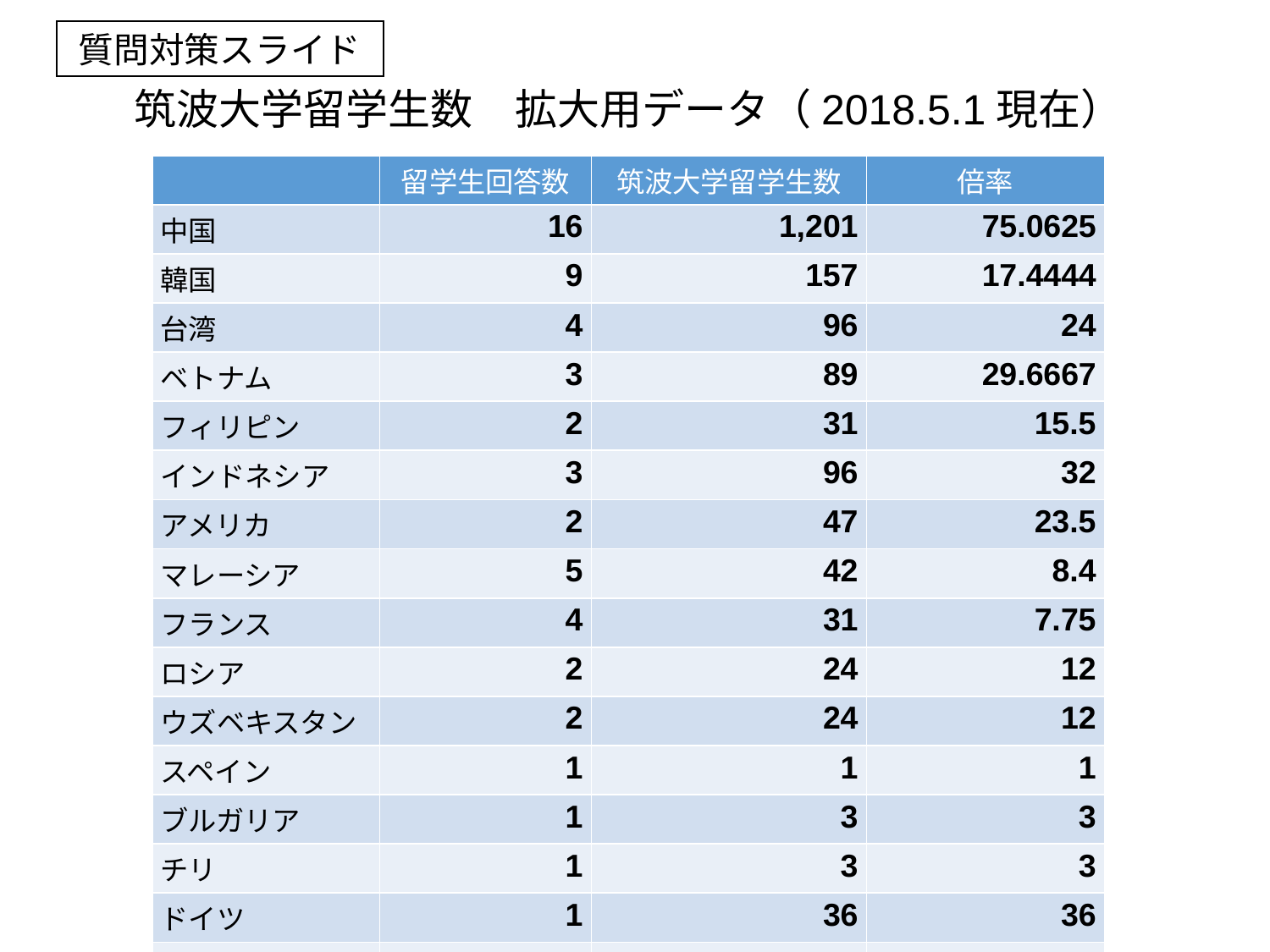

質問対策スライド
# 筑波大学留学生数　拡大用データ（2018.5.1現在）
|  | 留学生回答数 | 筑波大学留学生数 | 倍率 |
| --- | --- | --- | --- |
| 中国 | 16 | 1,201 | 75.0625 |
| 韓国 | 9 | 157 | 17.4444 |
| 台湾 | 4 | 96 | 24 |
| ベトナム | 3 | 89 | 29.6667 |
| フィリピン | 2 | 31 | 15.5 |
| インドネシア | 3 | 96 | 32 |
| アメリカ | 2 | 47 | 23.5 |
| マレーシア | 5 | 42 | 8.4 |
| フランス | 4 | 31 | 7.75 |
| ロシア | 2 | 24 | 12 |
| ウズベキスタン | 2 | 24 | 12 |
| スペイン | 1 | 1 | 1 |
| ブルガリア | 1 | 3 | 3 |
| チリ | 1 | 3 | 3 |
| ドイツ | 1 | 36 | 36 |
| オーストラリア | 1 | 10 | 10 |